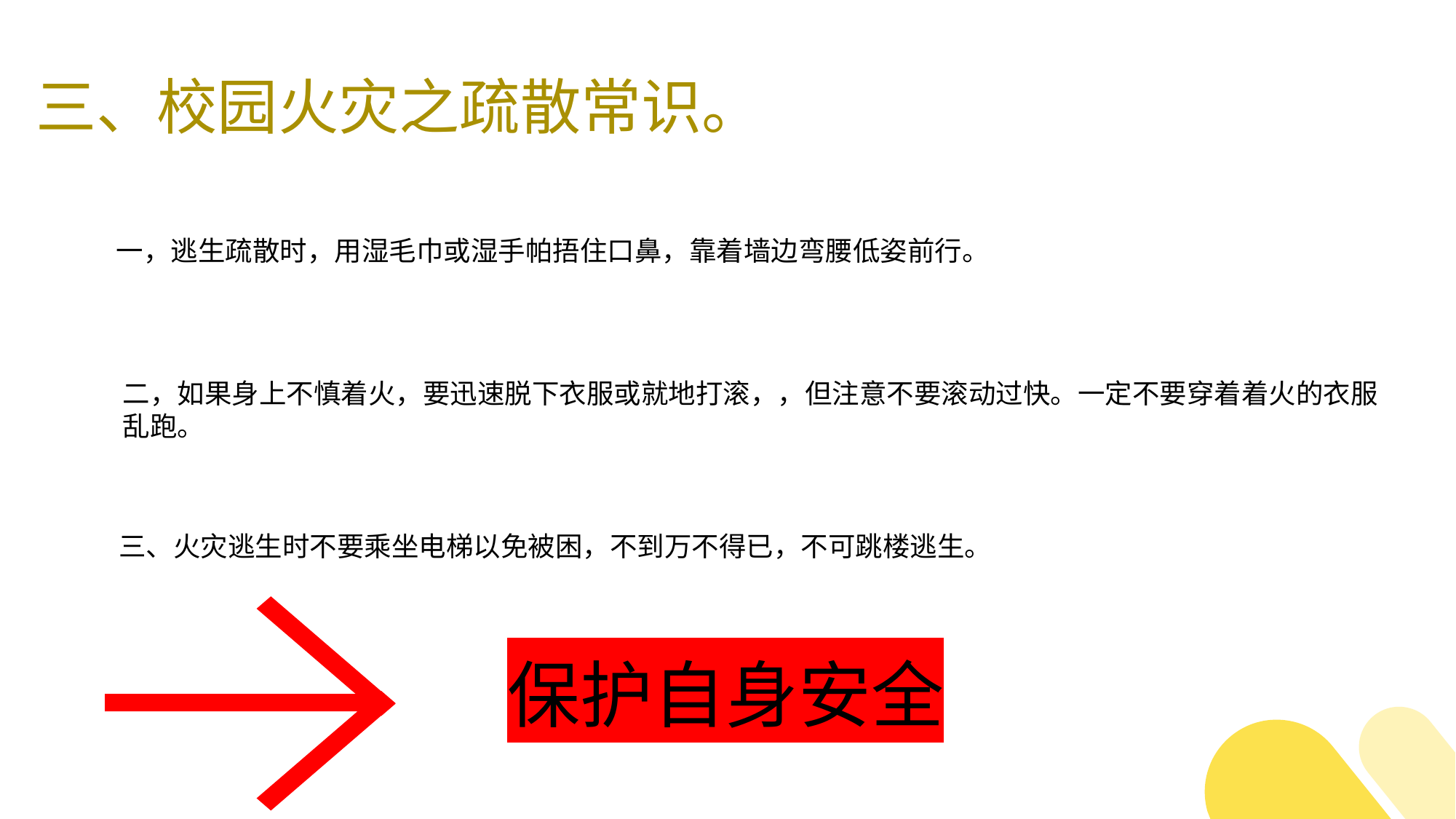

三、校园火灾之疏散常识。
一，逃生疏散时，用湿毛巾或湿手帕捂住口鼻，靠着墙边弯腰低姿前行。
二，如果身上不慎着火，要迅速脱下衣服或就地打滚，，但注意不要滚动过快。一定不要穿着着火的衣服乱跑。
三、火灾逃生时不要乘坐电梯以免被困，不到万不得已，不可跳楼逃生。

保护自身安全